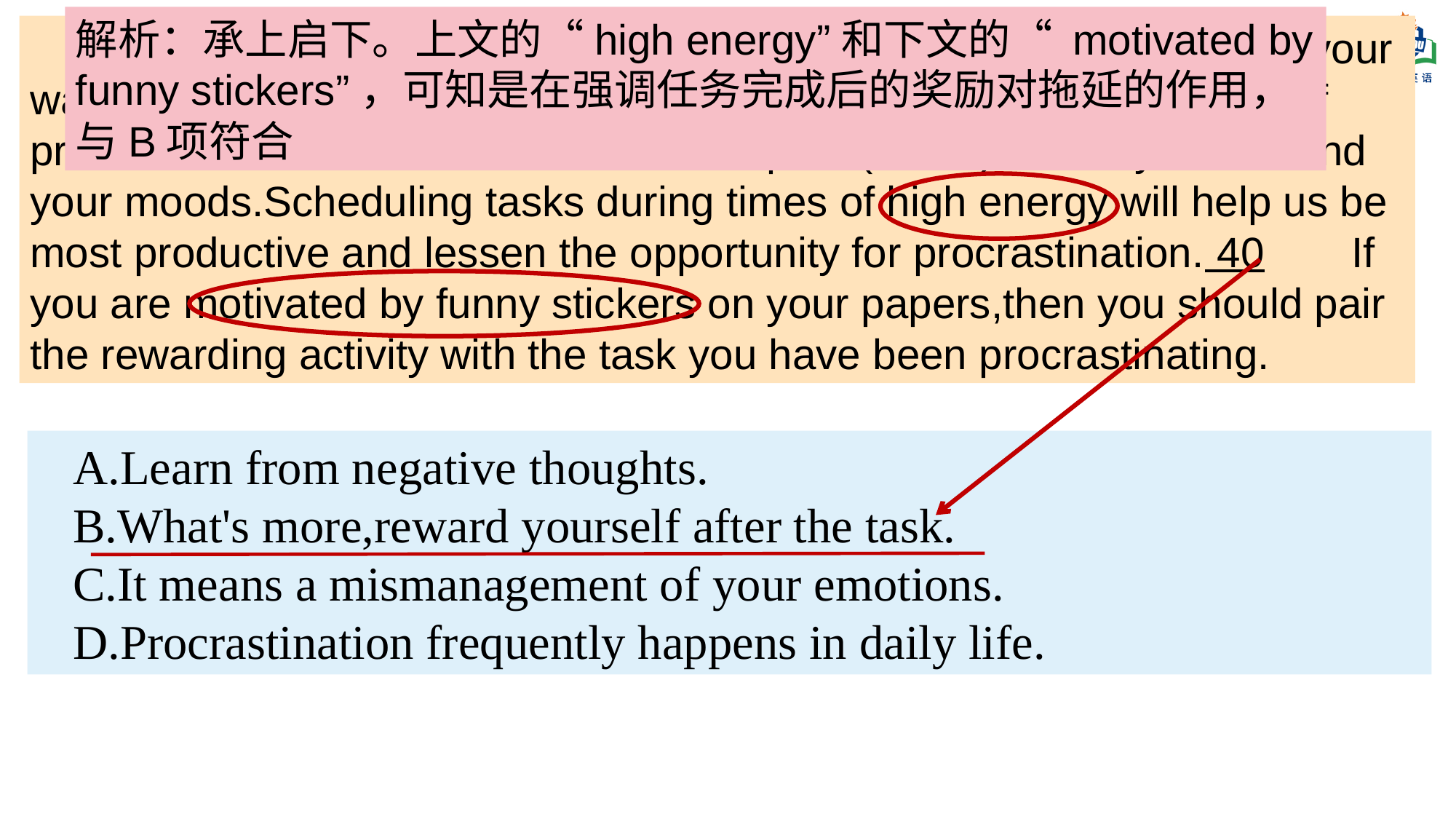

解析：承上启下。上文的“high energy”和下文的“ motivated by funny stickers”，可知是在强调任务完成后的奖励对拖延的作用，与B项符合
	39 That's because we live in a busy world where tasks will roll your way.Be aware that you are procrastinating and don't pile up the act of procrastination with the act of self-deception(欺骗). Know yourself and your moods.Scheduling tasks during times of high energy will help us be most productive and lessen the opportunity for procrastination. 40	 If you are motivated by funny stickers on your papers,then you should pair the rewarding activity with the task you have been procrastinating.

A.Learn from negative thoughts.
B.What's more,reward yourself after the task.
C.It means a mismanagement of your emotions.
D.Procrastination frequently happens in daily life.